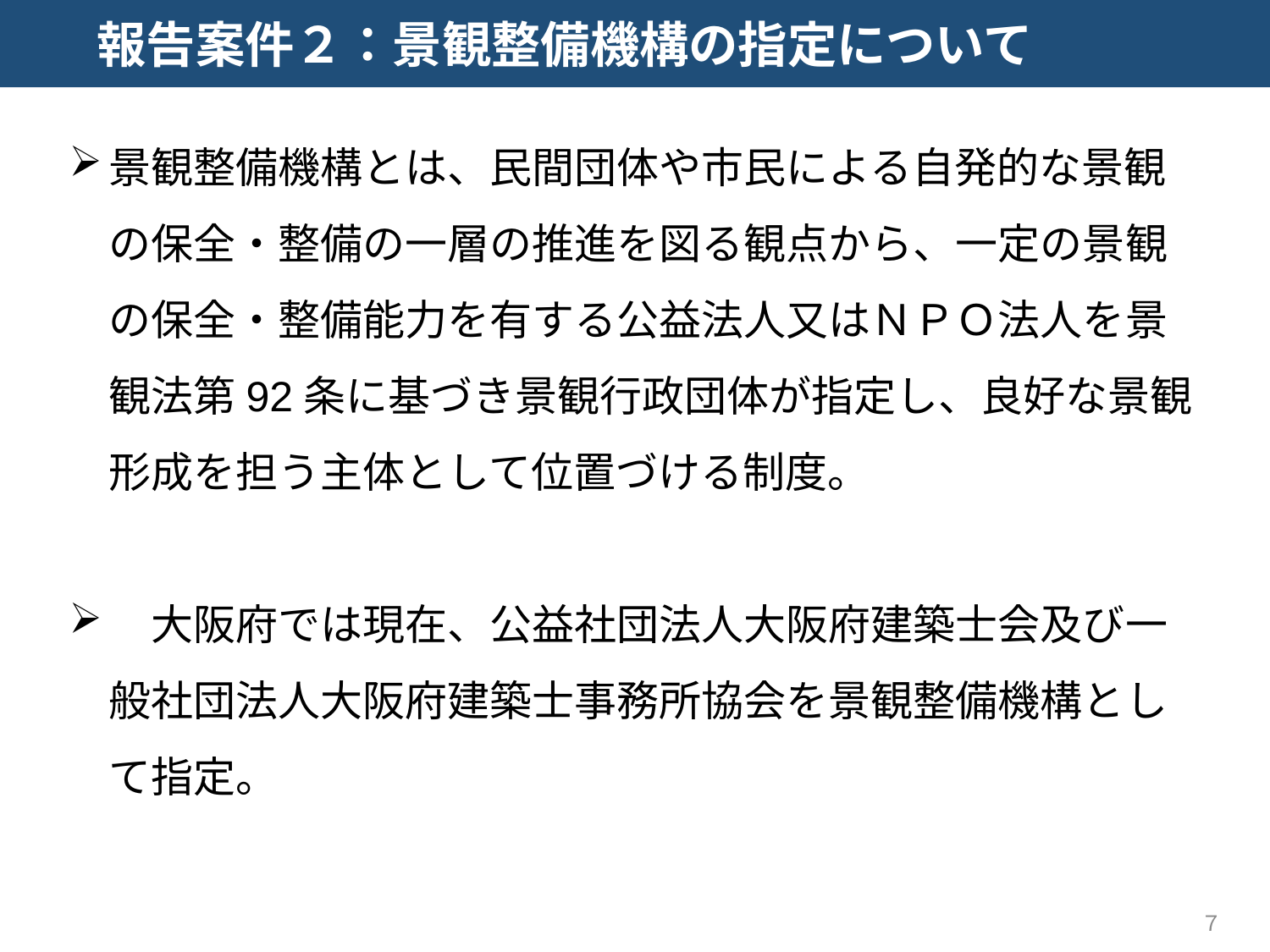

報告案件２：景観整備機構の指定について
景観整備機構とは、民間団体や市民による自発的な景観の保全・整備の一層の推進を図る観点から、一定の景観の保全・整備能力を有する公益法人又はＮＰＯ法人を景観法第92条に基づき景観行政団体が指定し、良好な景観形成を担う主体として位置づける制度。

　大阪府では現在、公益社団法人大阪府建築士会及び一般社団法人大阪府建築士事務所協会を景観整備機構として指定。
７